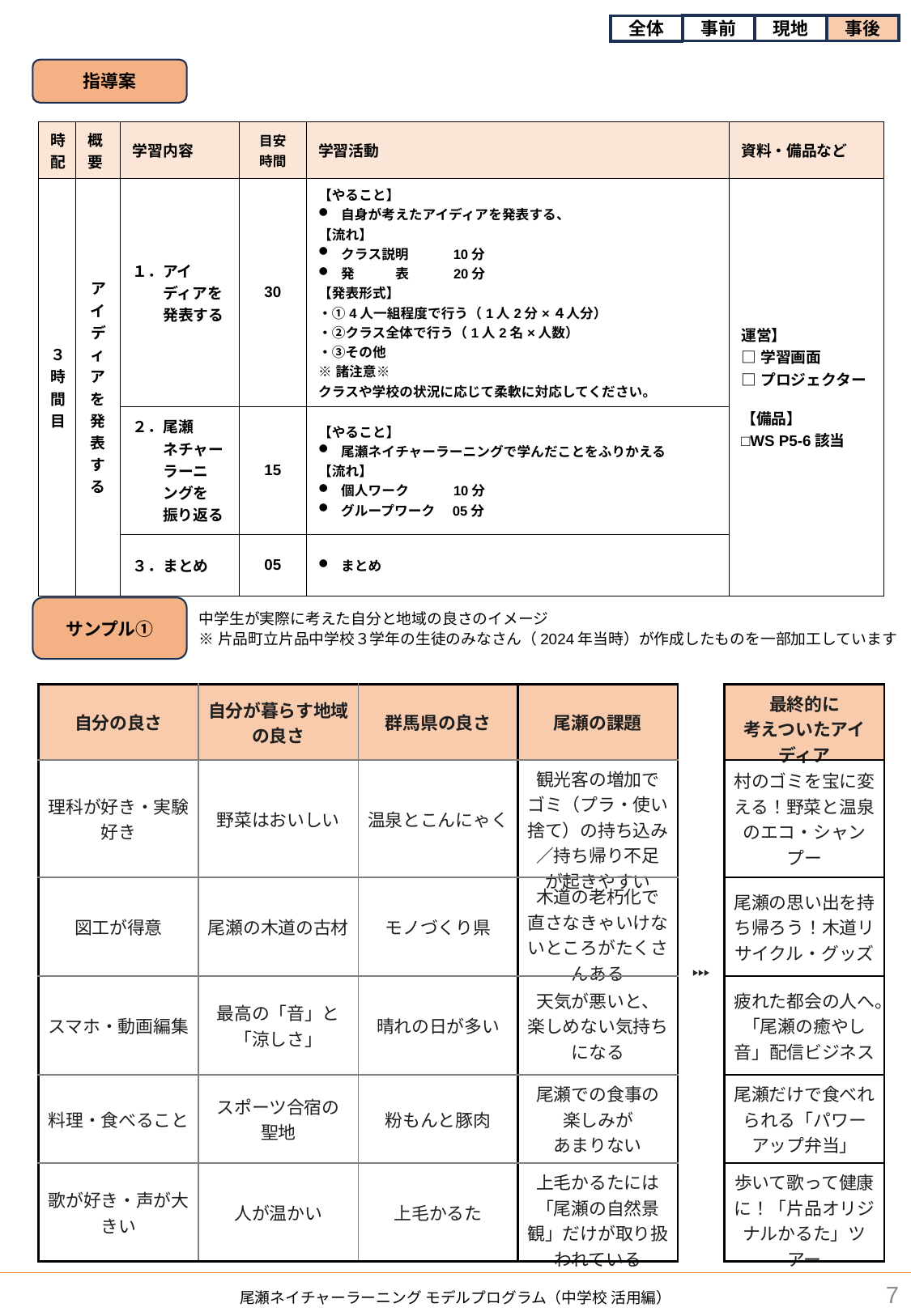

事前
現地
事後
全体
指導案
| 時配 | 概要 | 学習内容 | 目安 時間 | 学習活動 | 資料・備品など |
| --- | --- | --- | --- | --- | --- |
| ３時間目 | アイディアを発表する | １．アイ 　　ディアを 　　発表する | 30 | 【やること】 自身が考えたアイディアを発表する、 【流れ】 クラス説明　　　10分 発　　　表　　　20分 【発表形式】 ・①4人一組程度で行う（1人2分×４人分） ・②クラス全体で行う（1人2名×人数） ・③その他 ※諸注意※ クラスや学校の状況に応じて柔軟に対応してください。 | 運営】 □学習画面 □プロジェクター 【備品】 □WS P5-6該当 |
|  |  | ２．尾瀬 　　ネチャー 　　ラーニ 　　ングを 　　振り返る | 15 | 【やること】 尾瀬ネイチャーラーニングで学んだことをふりかえる 【流れ】 個人ワーク　　　10分 グループワーク　05分 |  |
|  |  | ３．まとめ | 05 | まとめ |  |
サンプル①
中学生が実際に考えた自分と地域の良さのイメージ
※片品町立片品中学校３学年の生徒のみなさん（2024年当時）が作成したものを一部加工しています
| 自分の良さ | 自分が暮らす地域の良さ | 群馬県の良さ | 尾瀬の課題 | ▶▶▶ | 最終的に 考えついたアイディア |
| --- | --- | --- | --- | --- | --- |
| 理科が好き・実験好き | 野菜はおいしい | 温泉とこんにゃく | 観光客の増加で ゴミ（プラ・使い捨て）の持ち込み／持ち帰り不足 が起きやすい |  | 村のゴミを宝に変える！野菜と温泉のエコ・シャンプー |
| 図工が得意 | 尾瀬の木道の古材 | モノづくり県 | 木道の老朽化で 直さなきゃいけないところがたくさんある |  | 尾瀬の思い出を持ち帰ろう！木道リサイクル・グッズ |
| スマホ・動画編集 | 最高の「音」と「涼しさ」 | 晴れの日が多い | 天気が悪いと、 楽しめない気持ちになる |  | 疲れた都会の人へ。「尾瀬の癒やし音」配信ビジネス |
| 料理・食べること | スポーツ合宿の 聖地 | 粉もんと豚肉 | 尾瀬での食事の 楽しみが あまりない |  | 尾瀬だけで食べれられる「パワーアップ弁当」 |
| 歌が好き・声が大きい | 人が温かい | 上毛かるた | 上毛かるたには「尾瀬の自然景観」だけが取り扱われている |  | 歩いて歌って健康に！「片品オリジナルかるた」ツアー |
7
尾瀬ネイチャーラーニング モデルプログラム（中学校 活用編）